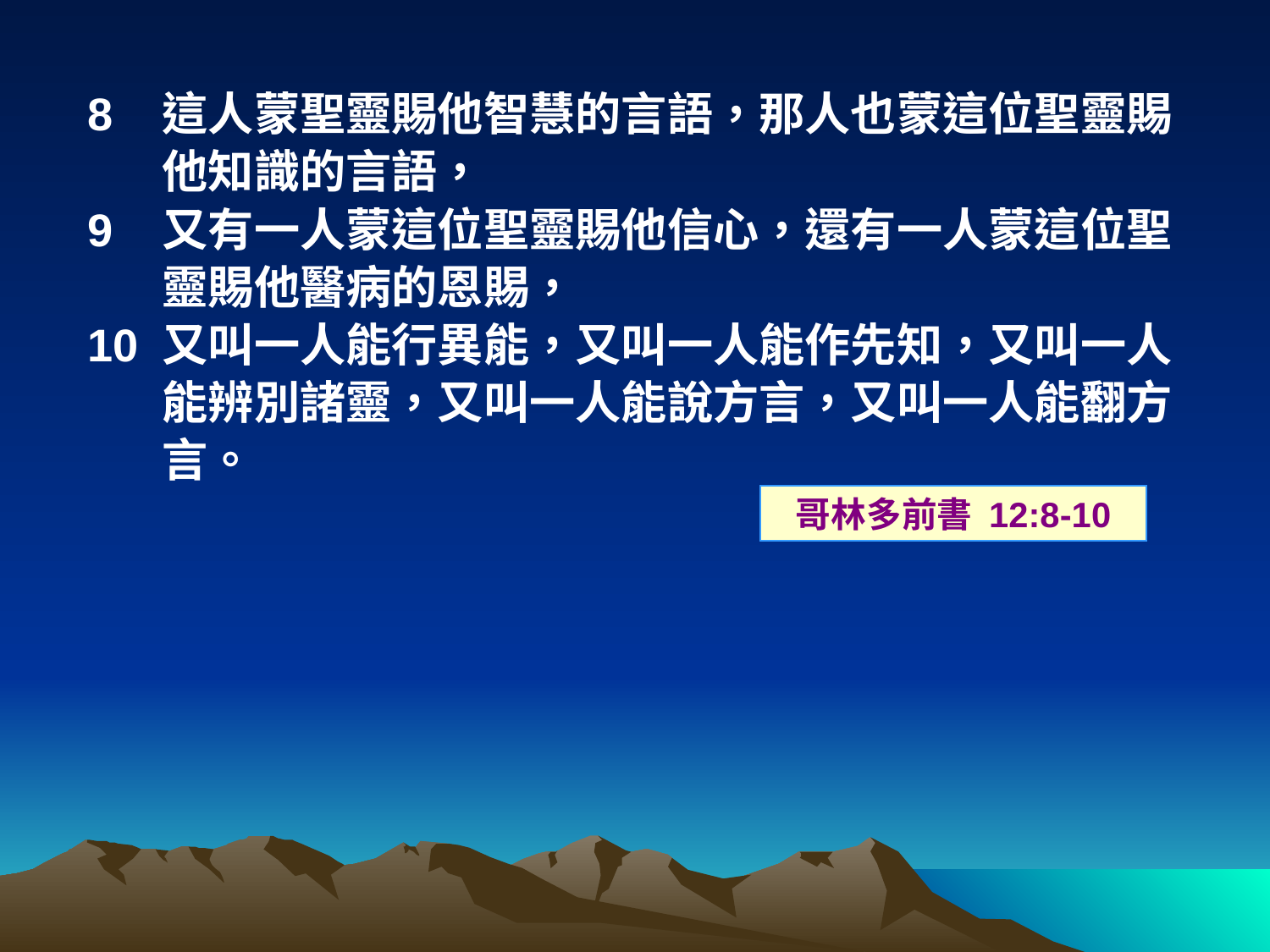

8	這人蒙聖靈賜他智慧的言語，那人也蒙這位聖靈賜他知識的言語，
9	又有一人蒙這位聖靈賜他信心，還有一人蒙這位聖靈賜他醫病的恩賜，
10	又叫一人能行異能，又叫一人能作先知，又叫一人能辨別諸靈，又叫一人能說方言，又叫一人能翻方言。
哥林多前書 12:8-10